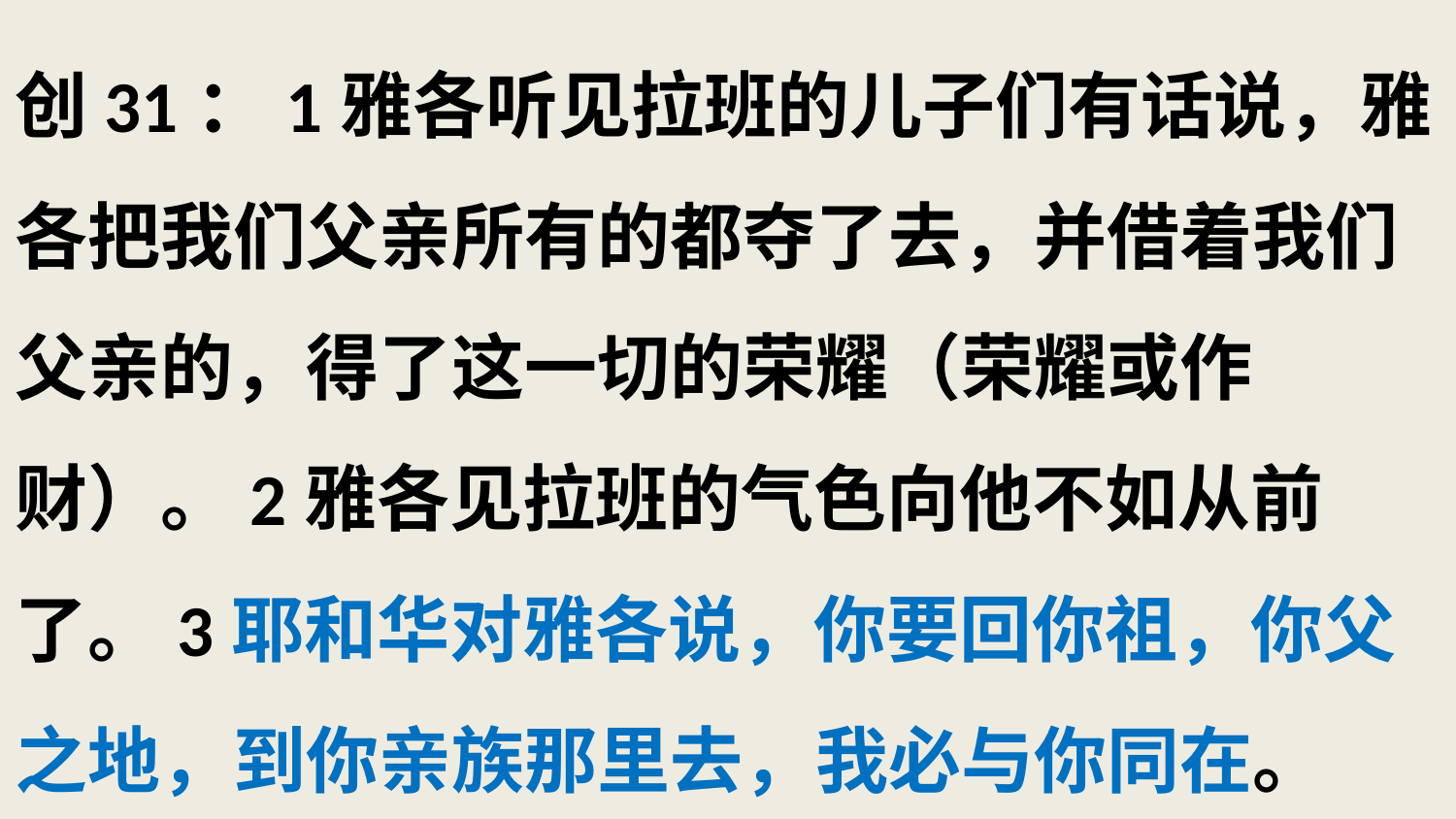

# 创31：1雅各听见拉班的儿子们有话说，雅各把我们父亲所有的都夺了去，并借着我们父亲的，得了这一切的荣耀（荣耀或作财）。2雅各见拉班的气色向他不如从前了。3耶和华对雅各说，你要回你祖，你父之地，到你亲族那里去，我必与你同在。